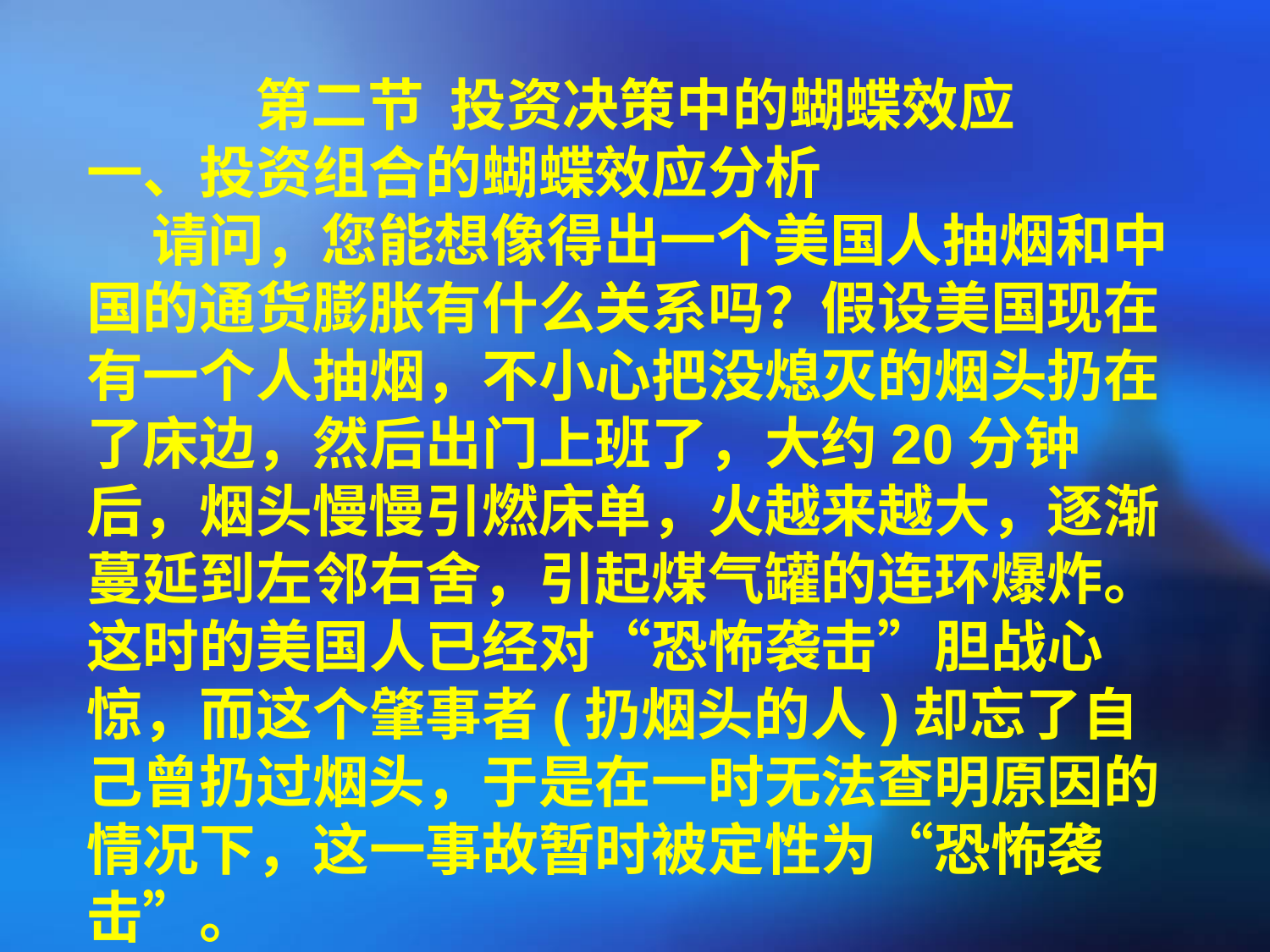

第二节  投资决策中的蝴蝶效应
一、投资组合的蝴蝶效应分析
    请问，您能想像得出一个美国人抽烟和中国的通货膨胀有什么关系吗？假设美国现在有一个人抽烟，不小心把没熄灭的烟头扔在了床边，然后出门上班了，大约20分钟后，烟头慢慢引燃床单，火越来越大，逐渐蔓延到左邻右舍，引起煤气罐的连环爆炸。这时的美国人已经对“恐怖袭击”胆战心惊，而这个肇事者(扔烟头的人)却忘了自己曾扔过烟头，于是在一时无法查明原因的情况下，这一事故暂时被定性为“恐怖袭击”。